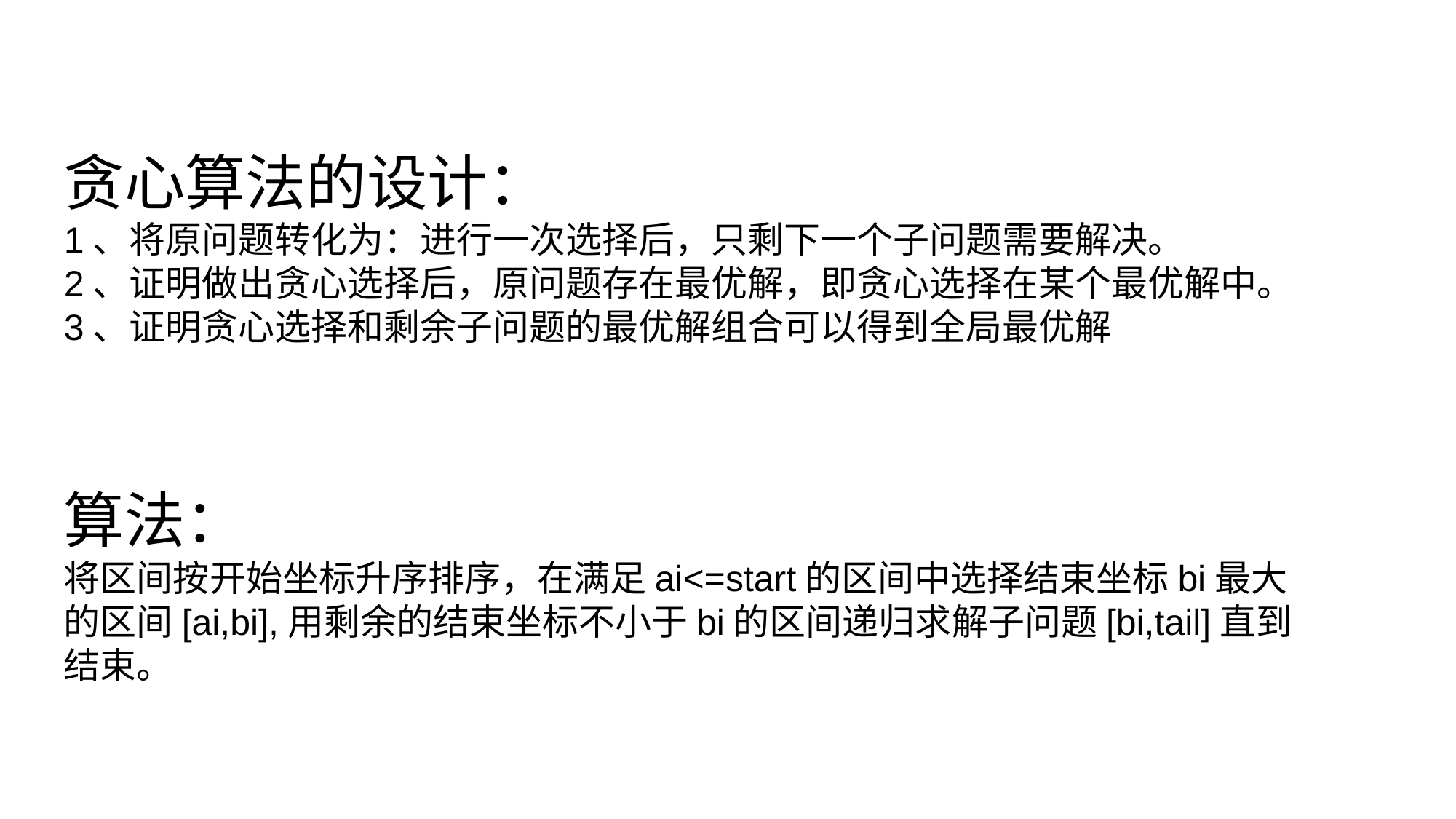

贪心算法的设计：
1、将原问题转化为：进行一次选择后，只剩下一个子问题需要解决。
2、证明做出贪心选择后，原问题存在最优解，即贪心选择在某个最优解中。
3、证明贪心选择和剩余子问题的最优解组合可以得到全局最优解
算法：
将区间按开始坐标升序排序，在满足ai<=start的区间中选择结束坐标bi最大的区间[ai,bi],用剩余的结束坐标不小于bi的区间递归求解子问题[bi,tail]直到结束。